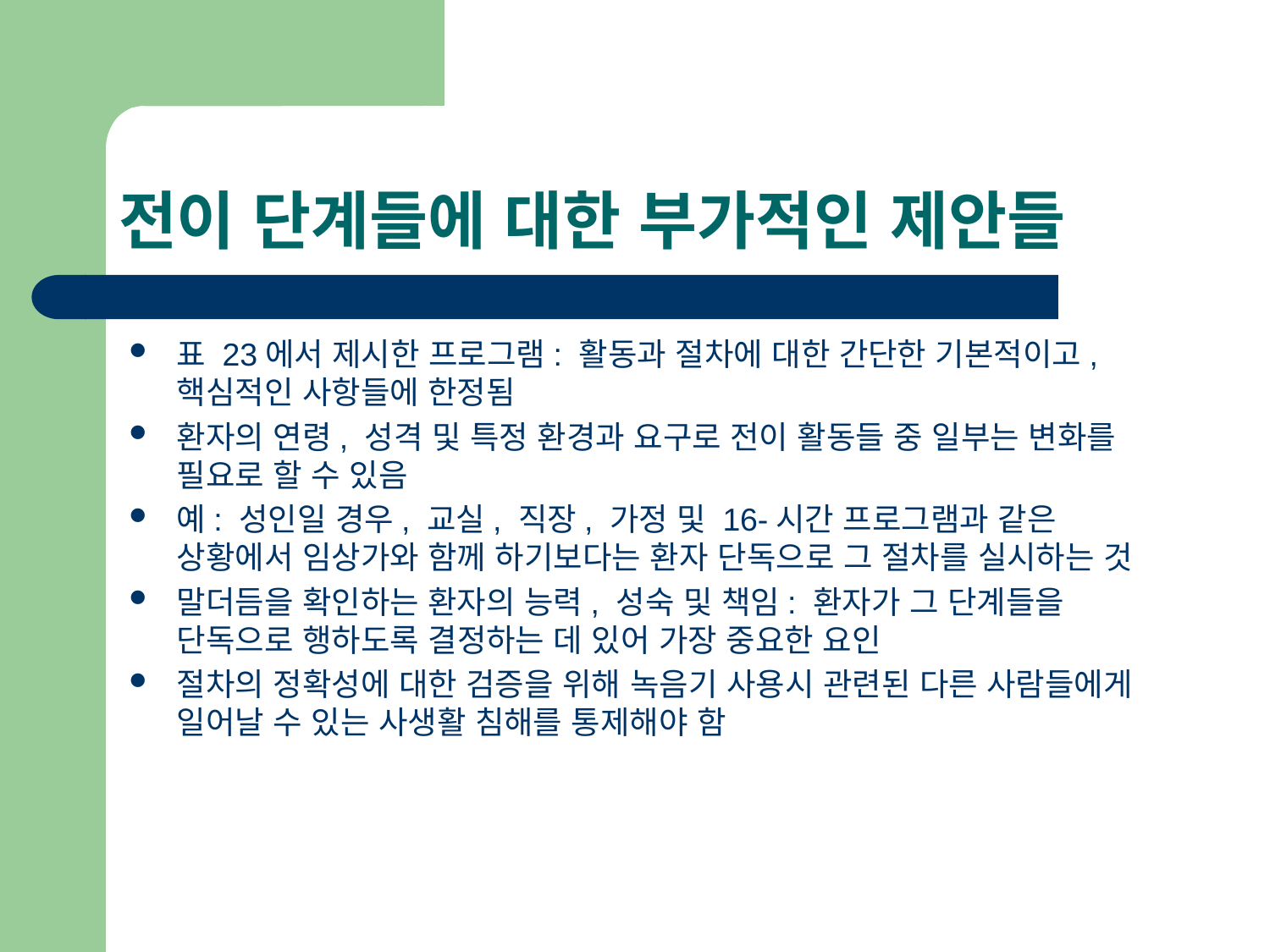

# 전이 단계들에 대한 부가적인 제안들
표 23에서 제시한 프로그램: 활동과 절차에 대한 간단한 기본적이고, 핵심적인 사항들에 한정됨
환자의 연령, 성격 및 특정 환경과 요구로 전이 활동들 중 일부는 변화를 필요로 할 수 있음
예: 성인일 경우, 교실, 직장, 가정 및 16-시간 프로그램과 같은 상황에서 임상가와 함께 하기보다는 환자 단독으로 그 절차를 실시하는 것
말더듬을 확인하는 환자의 능력, 성숙 및 책임: 환자가 그 단계들을 단독으로 행하도록 결정하는 데 있어 가장 중요한 요인
절차의 정확성에 대한 검증을 위해 녹음기 사용시 관련된 다른 사람들에게 일어날 수 있는 사생활 침해를 통제해야 함